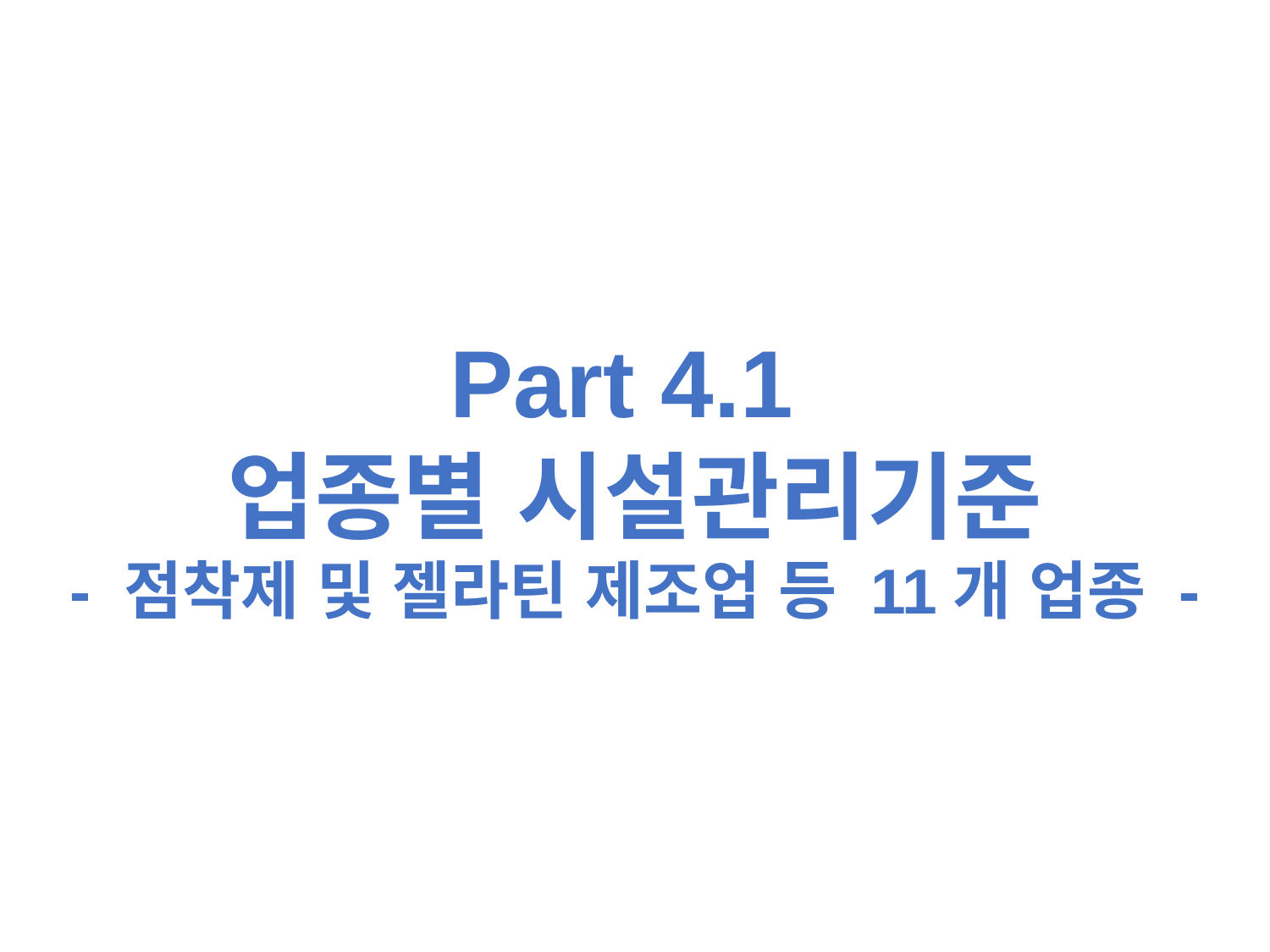

Part 4.1
업종별 시설관리기준
- 점착제 및 젤라틴 제조업 등 11개 업종 -